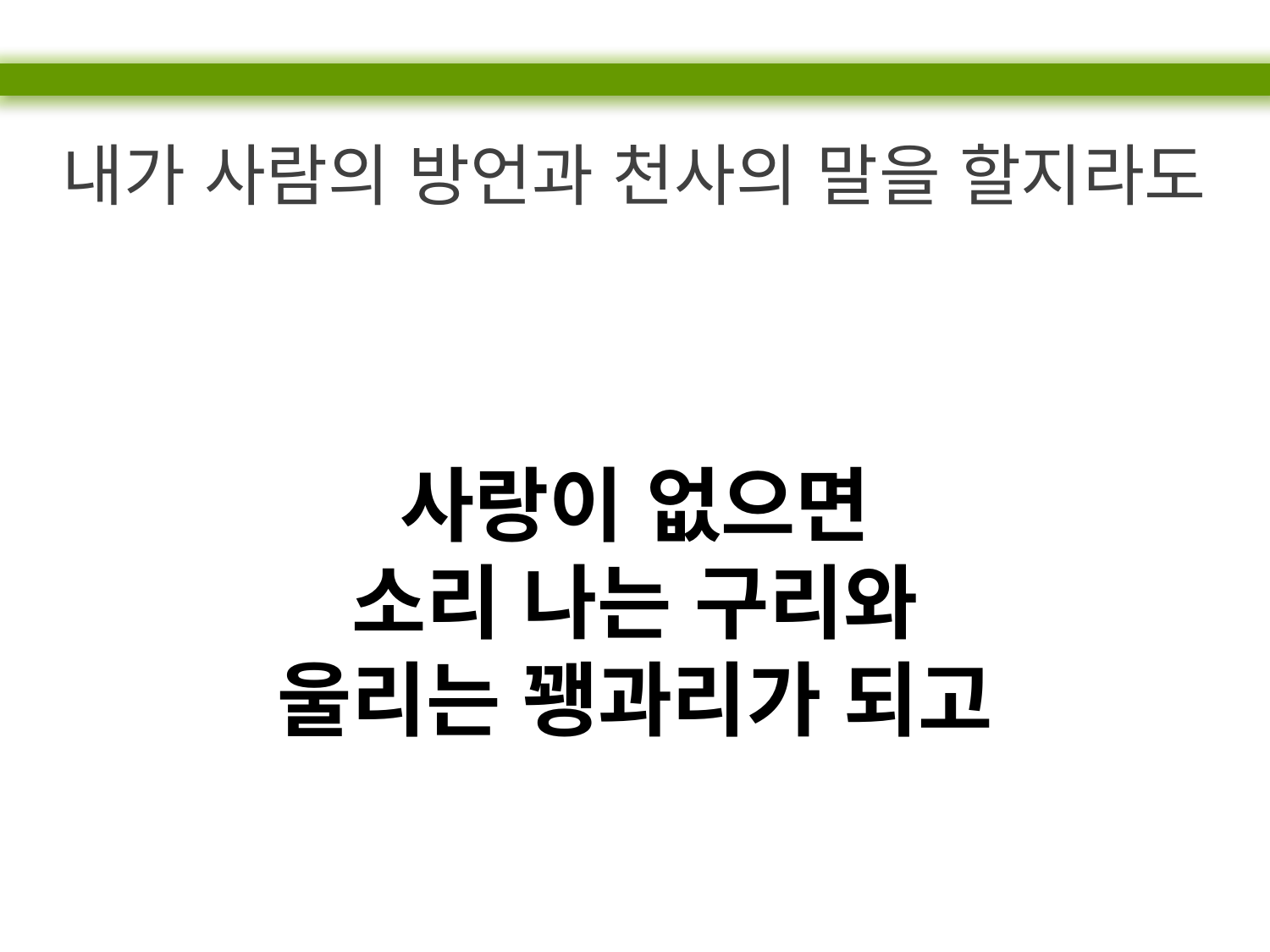

내가 사람의 방언과 천사의 말을 할지라도
사랑이 없으면
소리 나는 구리와
울리는 꽹과리가 되고